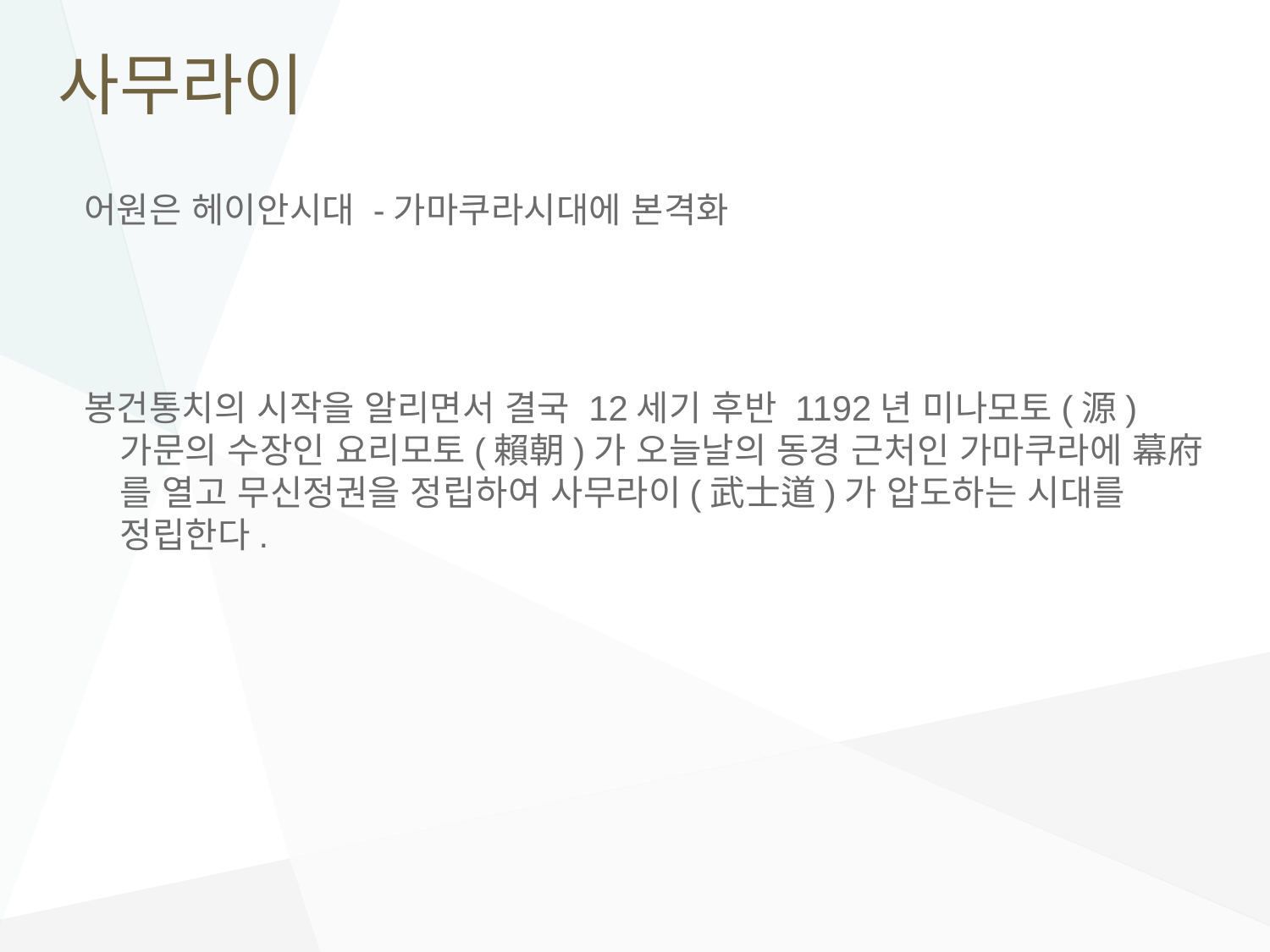

# 사무라이
어원은 헤이안시대 -가마쿠라시대에 본격화

봉건통치의 시작을 알리면서 결국 12세기 후반 1192년 미나모토(源)가문의 수장인 요리모토(賴朝)가 오늘날의 동경 근처인 가마쿠라에 幕府를 열고 무신정권을 정립하여 사무라이(武士道)가 압도하는 시대를 정립한다.